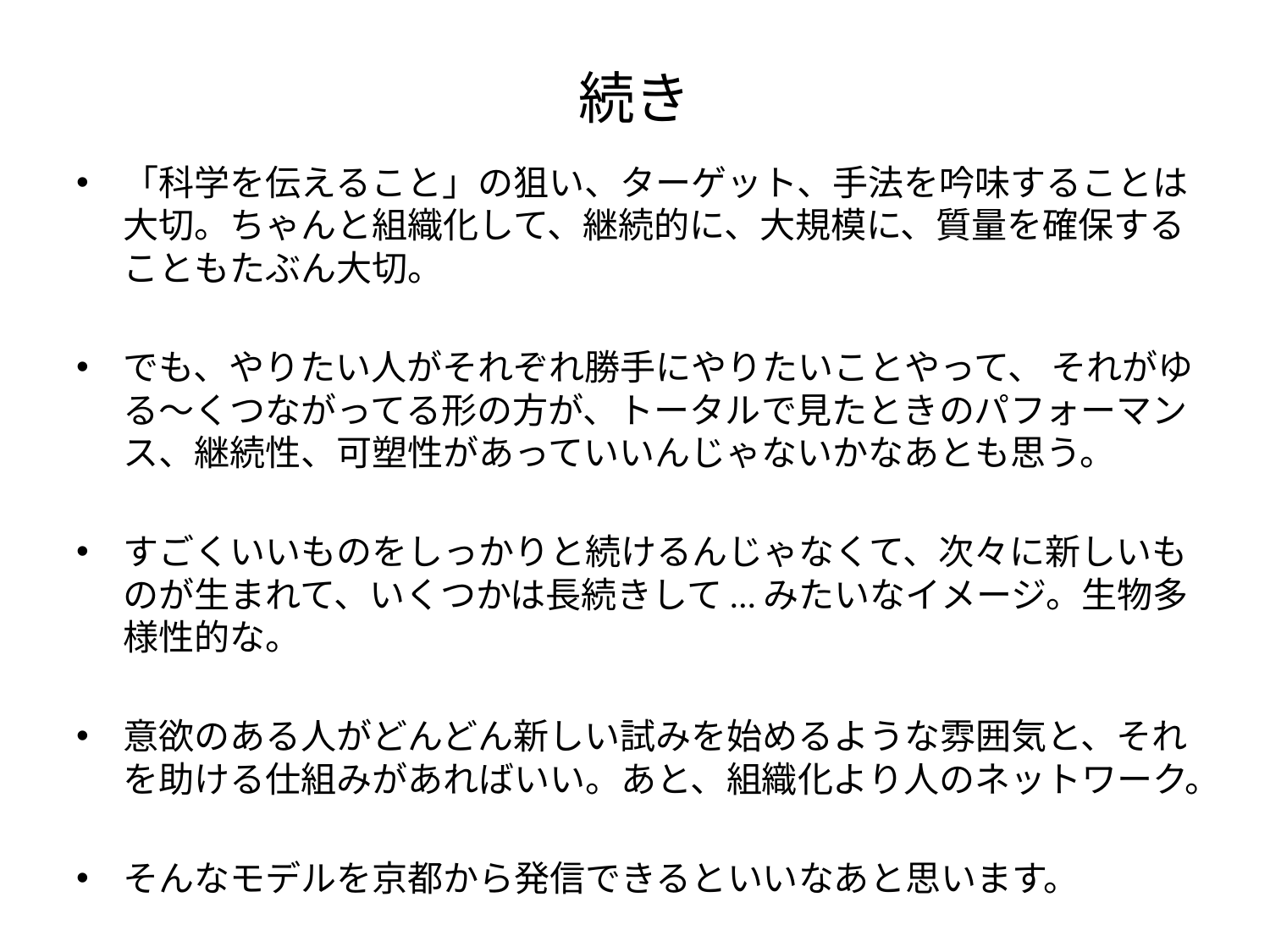

# 続き
「科学を伝えること」の狙い、ターゲット、手法を吟味することは大切。ちゃんと組織化して、継続的に、大規模に、質量を確保することもたぶん大切。

でも、やりたい人がそれぞれ勝手にやりたいことやって、 それがゆる～くつながってる形の方が、トータルで見たときのパフォーマンス、継続性、可塑性があっていいんじゃないかなあとも思う。

すごくいいものをしっかりと続けるんじゃなくて、次々に新しいものが生まれて、いくつかは長続きして...みたいなイメージ。生物多様性的な。

意欲のある人がどんどん新しい試みを始めるような雰囲気と、それを助ける仕組みがあればいい。あと、組織化より人のネットワーク。

そんなモデルを京都から発信できるといいなあと思います。